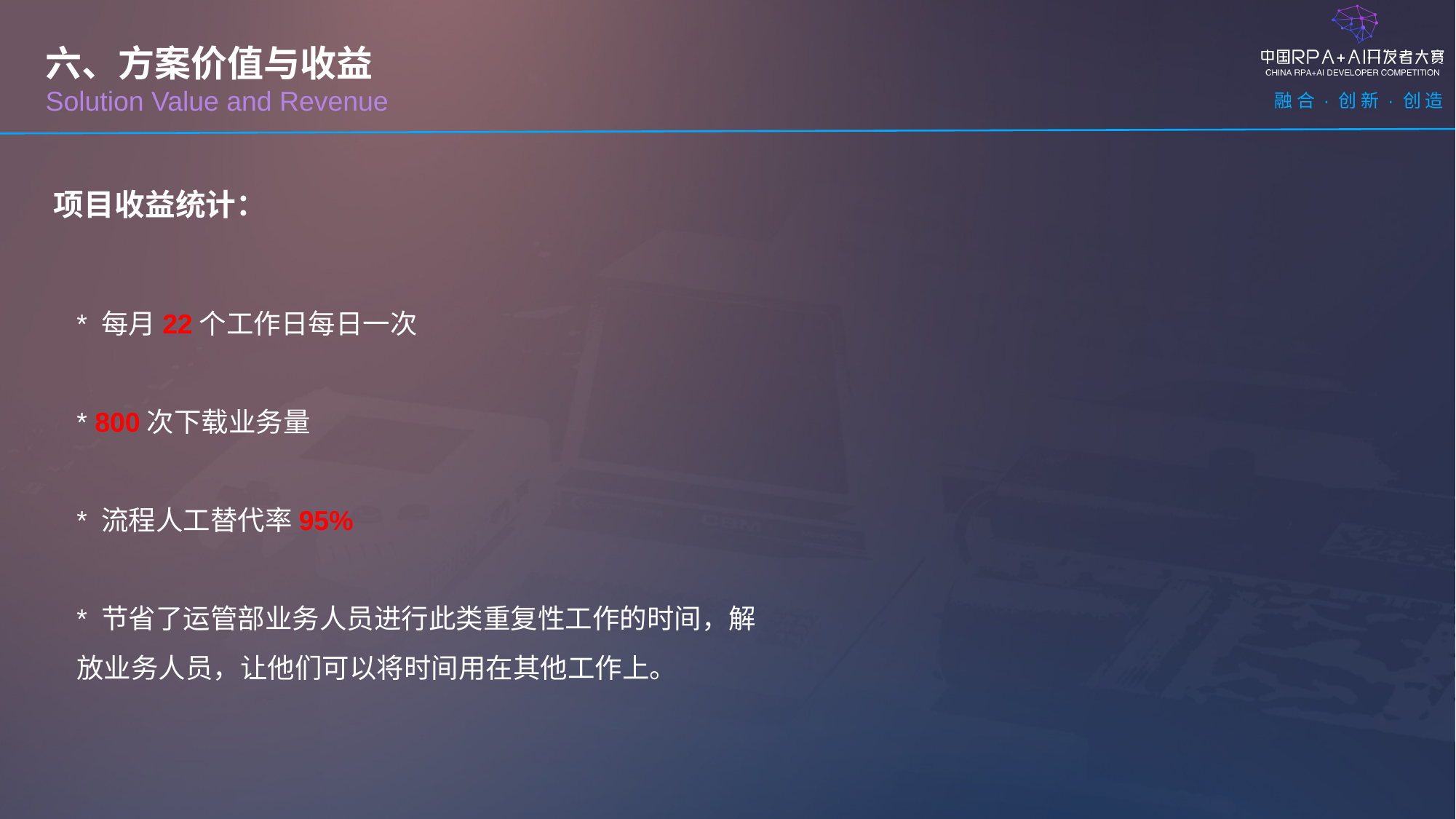

六、方案价值与收益
Solution Value and Revenue
项目收益统计：
* 每月22个工作日每日一次

* 800次下载业务量

* 流程人工替代率95%

* 节省了运管部业务人员进行此类重复性工作的时间，解放业务人员，让他们可以将时间用在其他工作上。